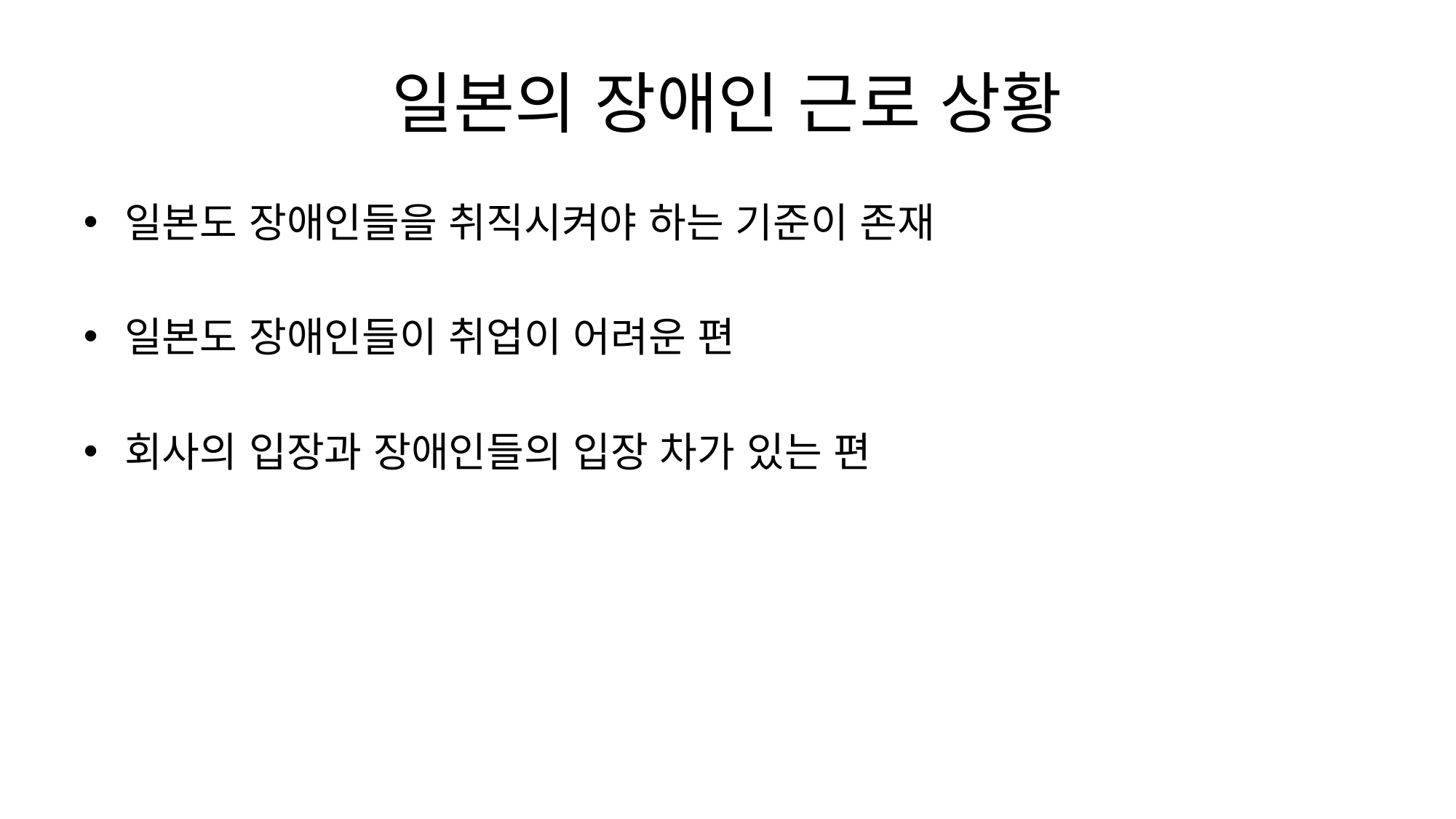

# 일본의 장애인 근로 상황
일본도 장애인들을 취직시켜야 하는 기준이 존재

일본도 장애인들이 취업이 어려운 편

회사의 입장과 장애인들의 입장 차가 있는 편